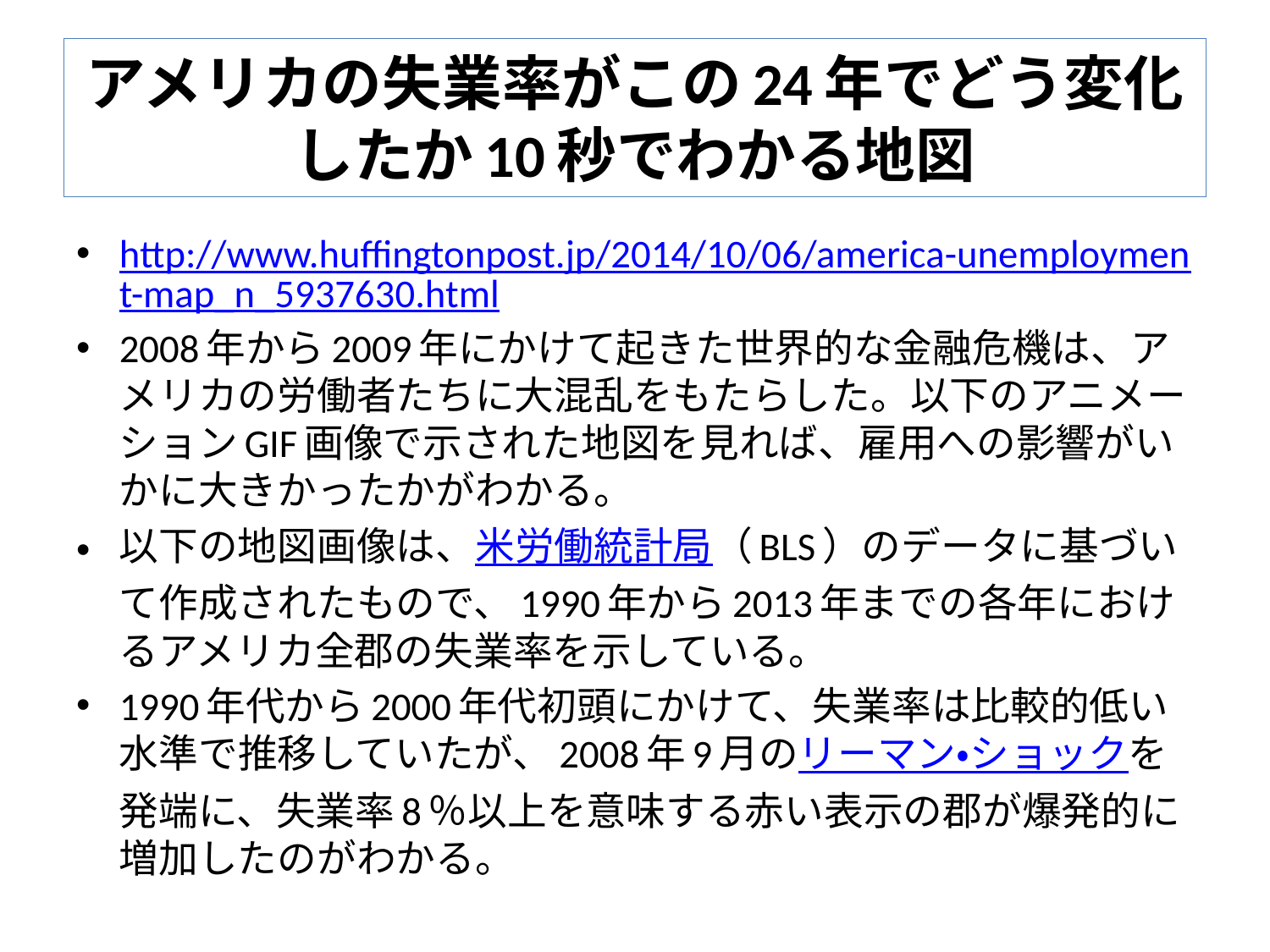

# アメリカの失業率がこの24年でどう変化したか10秒でわかる地図
http://www.huffingtonpost.jp/2014/10/06/america-unemployment-map_n_5937630.html
2008年から2009年にかけて起きた世界的な金融危機は、アメリカの労働者たちに大混乱をもたらした。以下のアニメーションGIF画像で示された地図を見れば、雇用への影響がいかに大きかったかがわかる。
以下の地図画像は、米労働統計局（BLS）のデータに基づいて作成されたもので、1990年から2013年までの各年におけるアメリカ全郡の失業率を示している。
1990年代から2000年代初頭にかけて、失業率は比較的低い水準で推移していたが、2008年9月のリーマン・ショックを発端に、失業率8％以上を意味する赤い表示の郡が爆発的に増加したのがわかる。